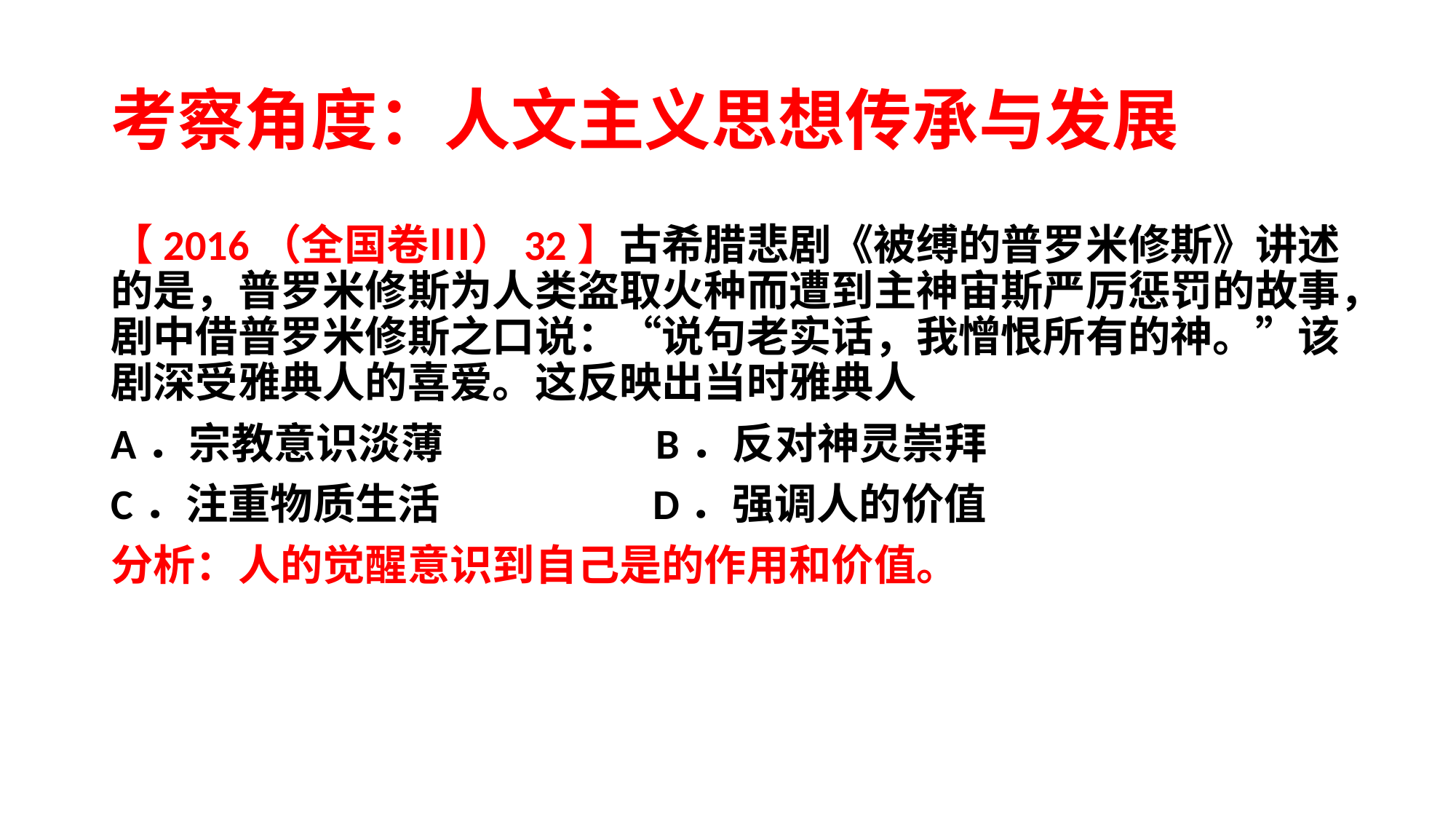

# 考察角度：人文主义思想传承与发展
【2016（全国卷Ⅲ）32】古希腊悲剧《被缚的普罗米修斯》讲述的是，普罗米修斯为人类盗取火种而遭到主神宙斯严厉惩罚的故事，剧中借普罗米修斯之口说：“说句老实话，我憎恨所有的神。”该剧深受雅典人的喜爱。这反映出当时雅典人
A．宗教意识淡薄                     B．反对神灵崇拜
C．注重物质生活                     D．强调人的价值
分析：人的觉醒意识到自己是的作用和价值。